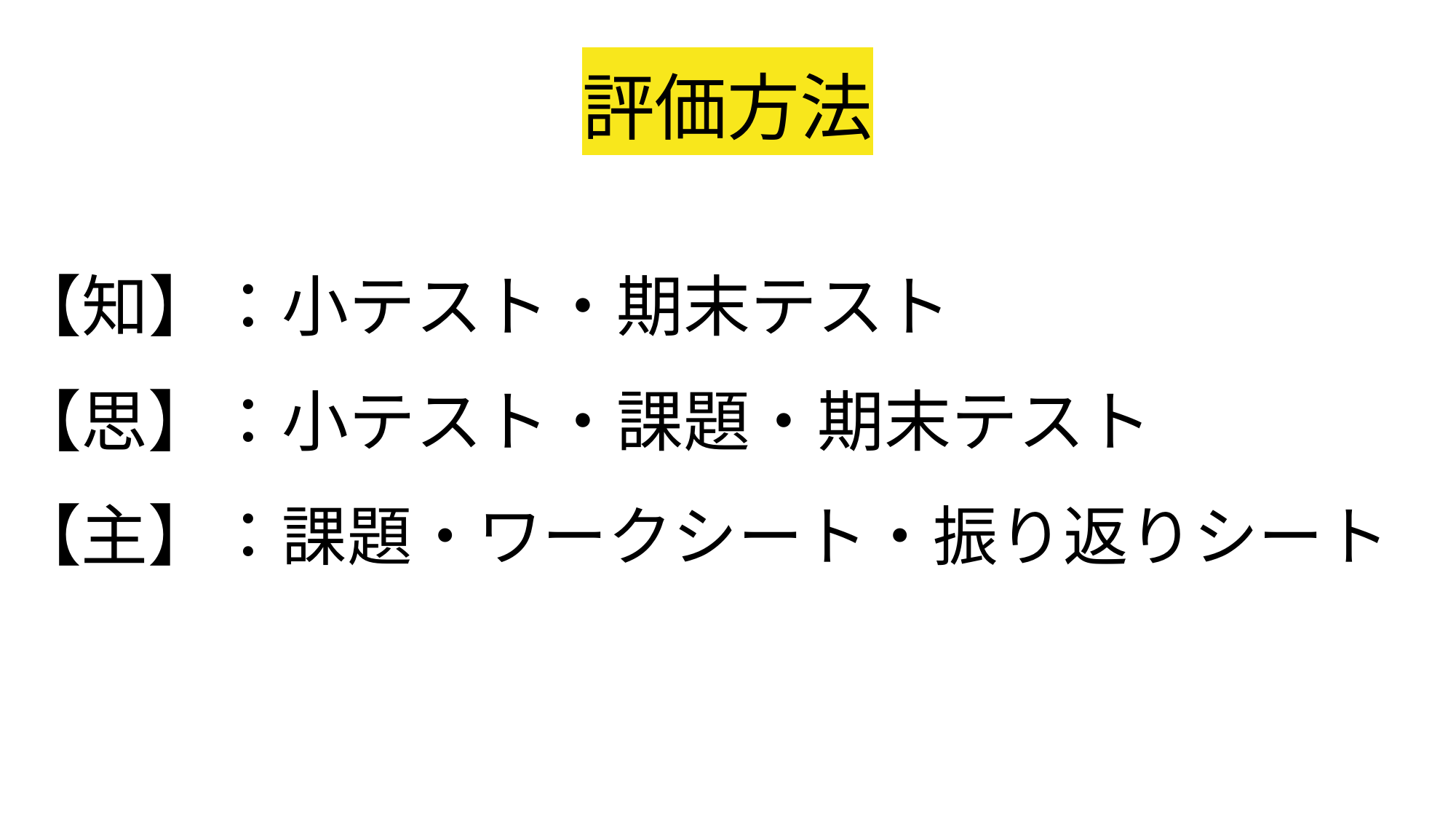

# 評価方法
【知】：小テスト・期末テスト
【思】：小テスト・課題・期末テスト
【主】：課題・ワークシート・振り返りシート